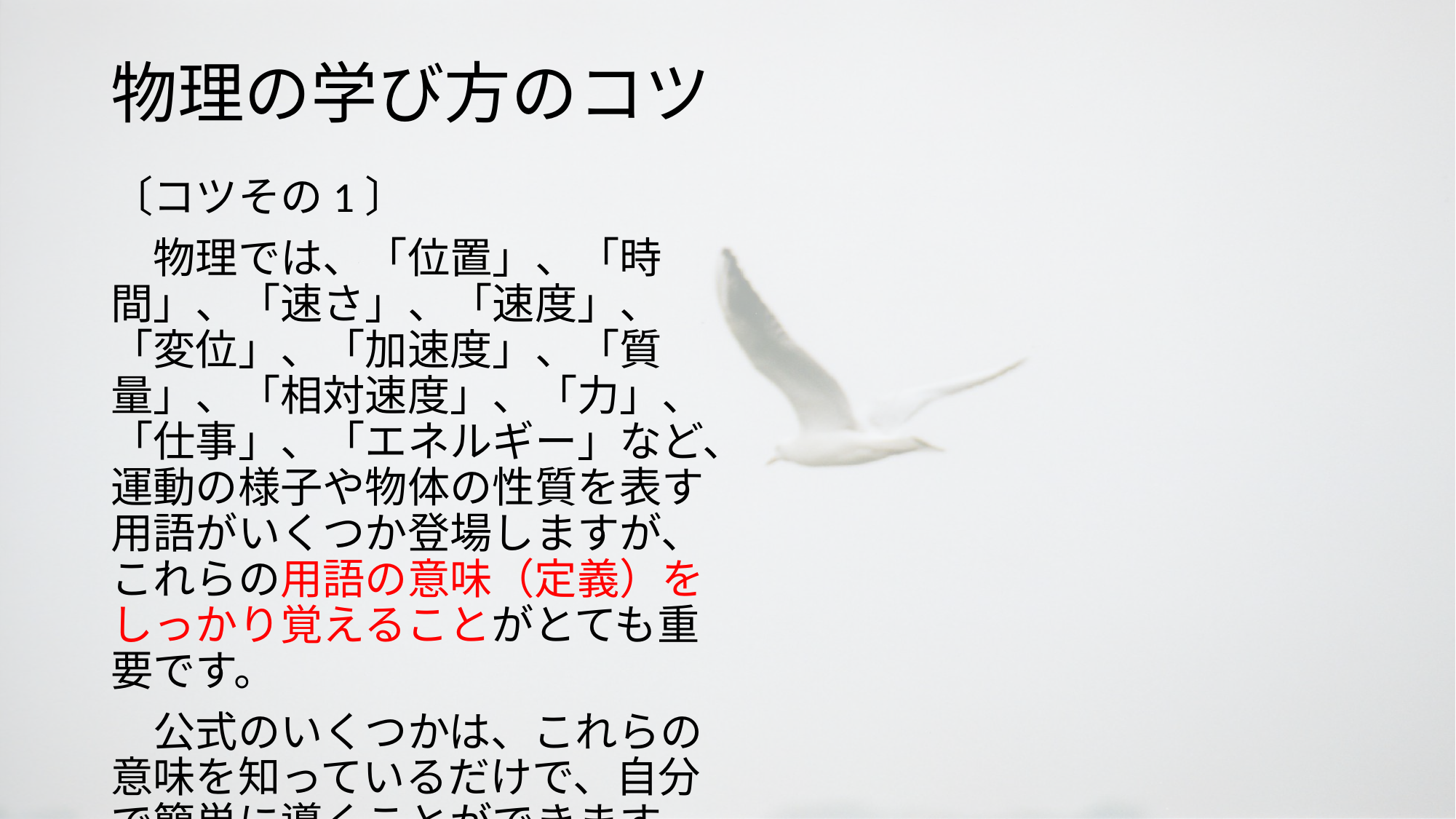

# 物理の学び方のコツ
〔コツその1〕
　物理では、「位置」、「時間」、「速さ」、「速度」、「変位」、「加速度」、「質量」、「相対速度」、「力」、「仕事」、「エネルギー」など、運動の様子や物体の性質を表す用語がいくつか登場しますが、これらの用語の意味（定義）をしっかり覚えることがとても重要です。
　公式のいくつかは、これらの意味を知っているだけで、自分で簡単に導くことができます。